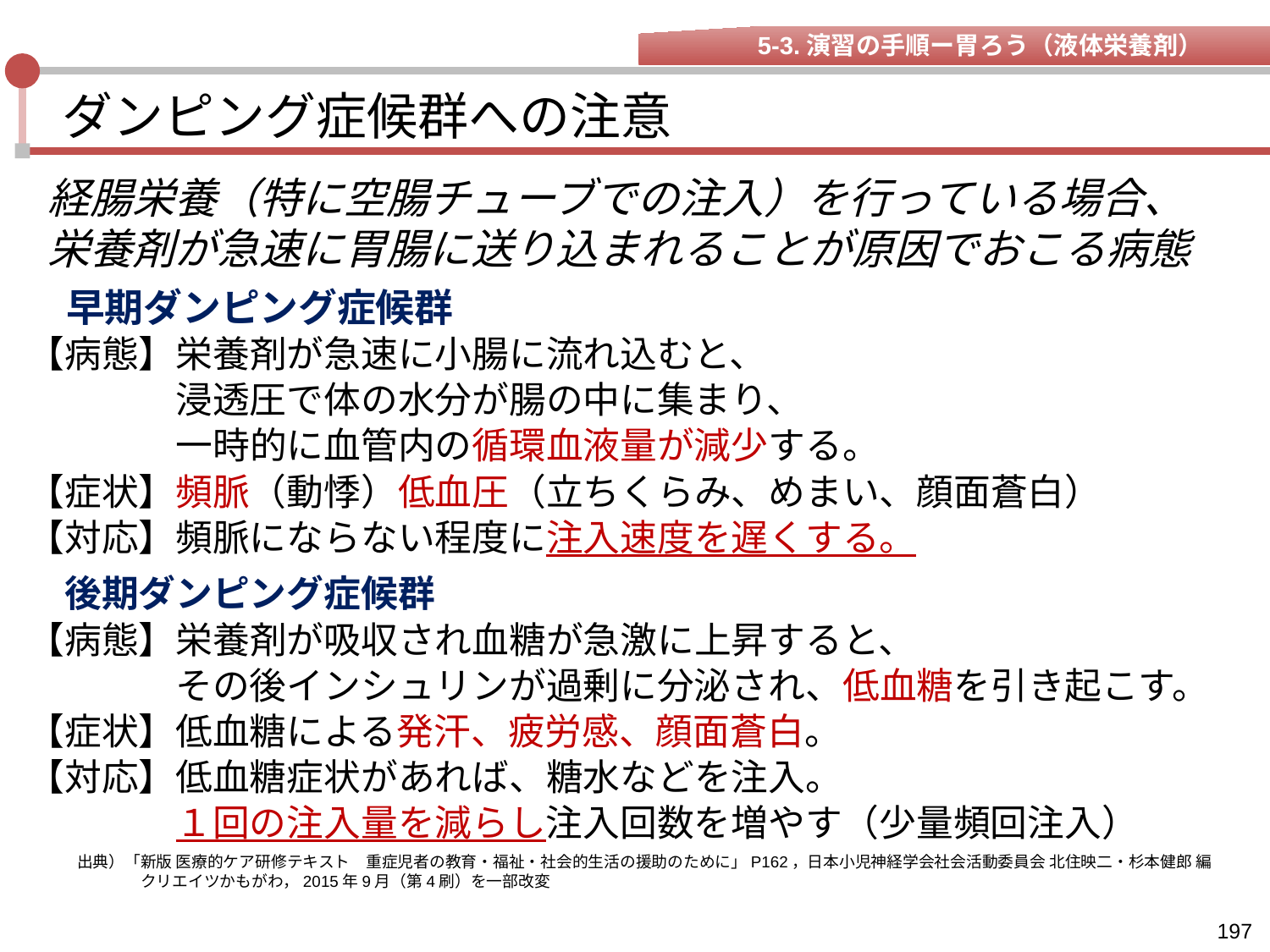

5-3.演習の手順ー胃ろう（液体栄養剤）
# ダンピング症候群への注意
経腸栄養（特に空腸チューブでの注入）を行っている場合、栄養剤が急速に胃腸に送り込まれることが原因でおこる病態
　早期ダンピング症候群
【病態】栄養剤が急速に小腸に流れ込むと、
　　　　浸透圧で体の水分が腸の中に集まり、
　　　　一時的に血管内の循環血液量が減少する。
【症状】頻脈（動悸）低血圧（立ちくらみ、めまい、顔面蒼白）
【対応】頻脈にならない程度に注入速度を遅くする。
　後期ダンピング症候群
【病態】栄養剤が吸収され血糖が急激に上昇すると、
　　　　その後インシュリンが過剰に分泌され、低血糖を引き起こす。
【症状】低血糖による発汗、疲労感、顔面蒼白。
【対応】低血糖症状があれば、糖水などを注入。
　　　　１回の注入量を減らし注入回数を増やす（少量頻回注入）
出典）「新版 医療的ケア研修テキスト　重症児者の教育・福祉・社会的生活の援助のために」P162，日本小児神経学会社会活動委員会 北住映二・杉本健郎 編
　　　　クリエイツかもがわ，2015年9月（第4刷）を一部改変
197